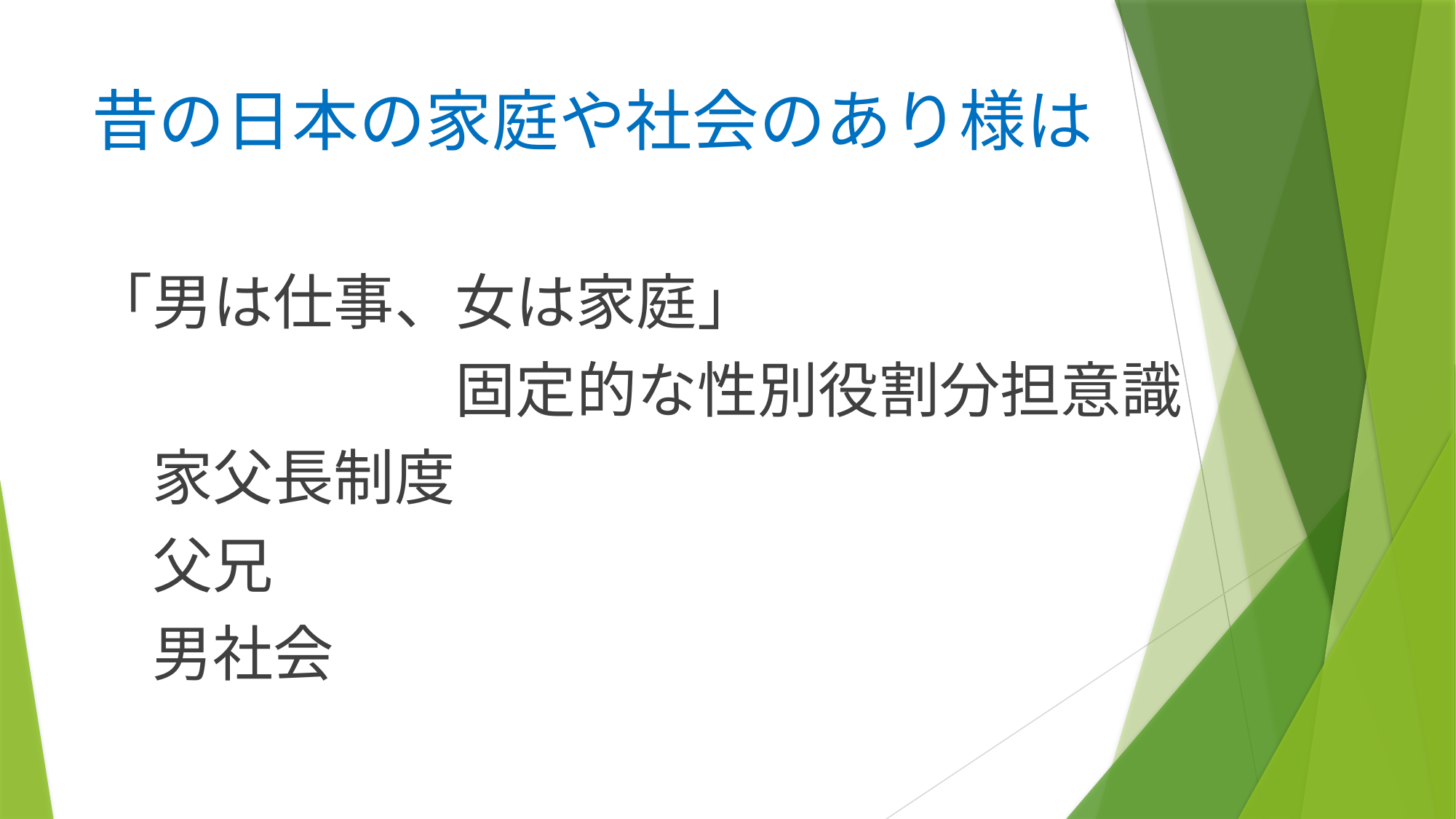

# 昔の日本の家庭や社会のあり様は
「男は仕事、女は家庭」
　　　　　　固定的な性別役割分担意識
　家父長制度
　父兄
　男社会